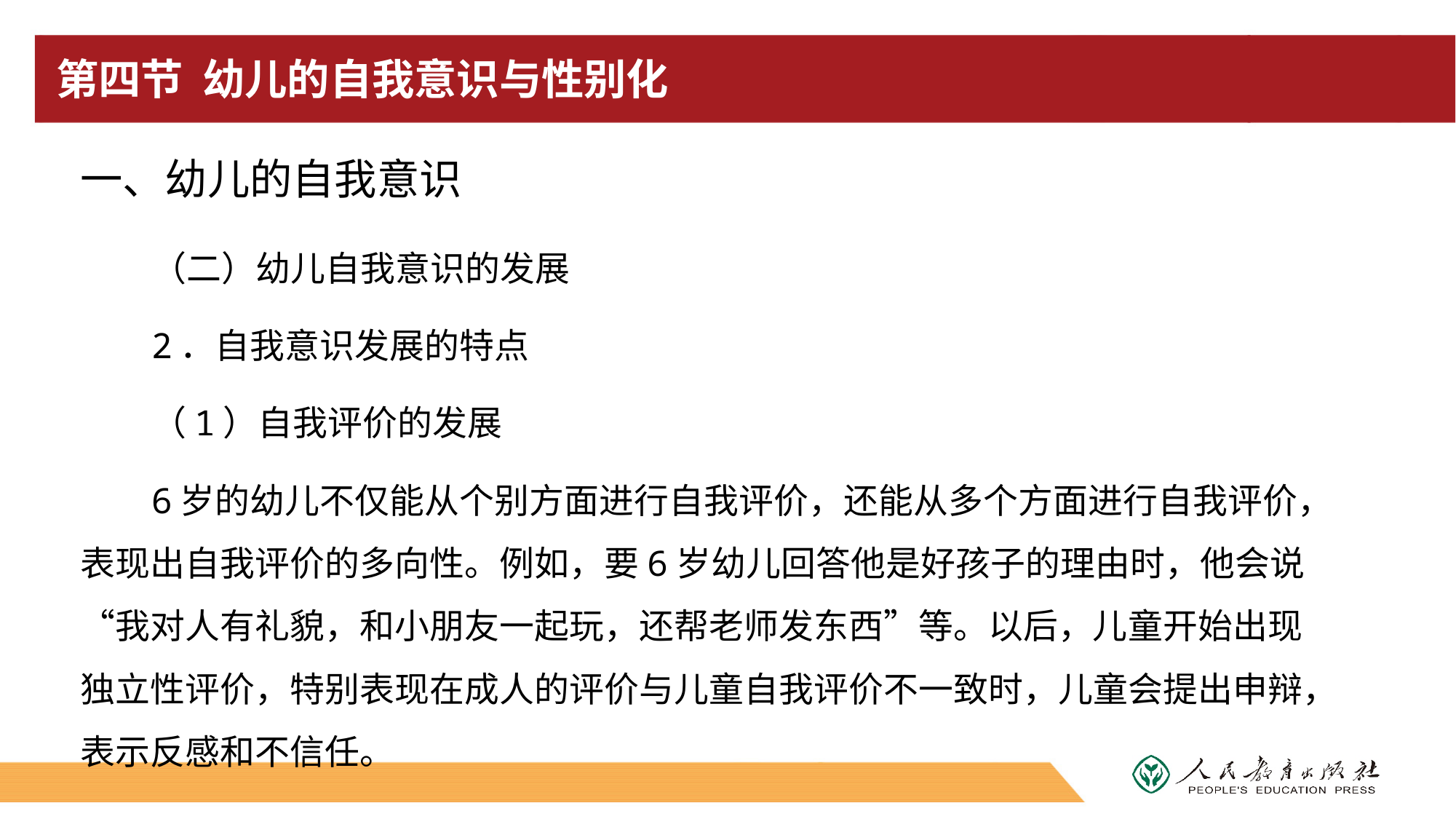

# 第四节  幼儿的自我意识与性别化
一、幼儿的自我意识
（二）幼儿自我意识的发展
2．自我意识发展的特点
（1）自我评价的发展
6岁的幼儿不仅能从个别方面进行自我评价，还能从多个方面进行自我评价，表现出自我评价的多向性。例如，要6岁幼儿回答他是好孩子的理由时，他会说“我对人有礼貌，和小朋友一起玩，还帮老师发东西”等。以后，儿童开始出现独立性评价，特别表现在成人的评价与儿童自我评价不一致时，儿童会提出申辩，表示反感和不信任。